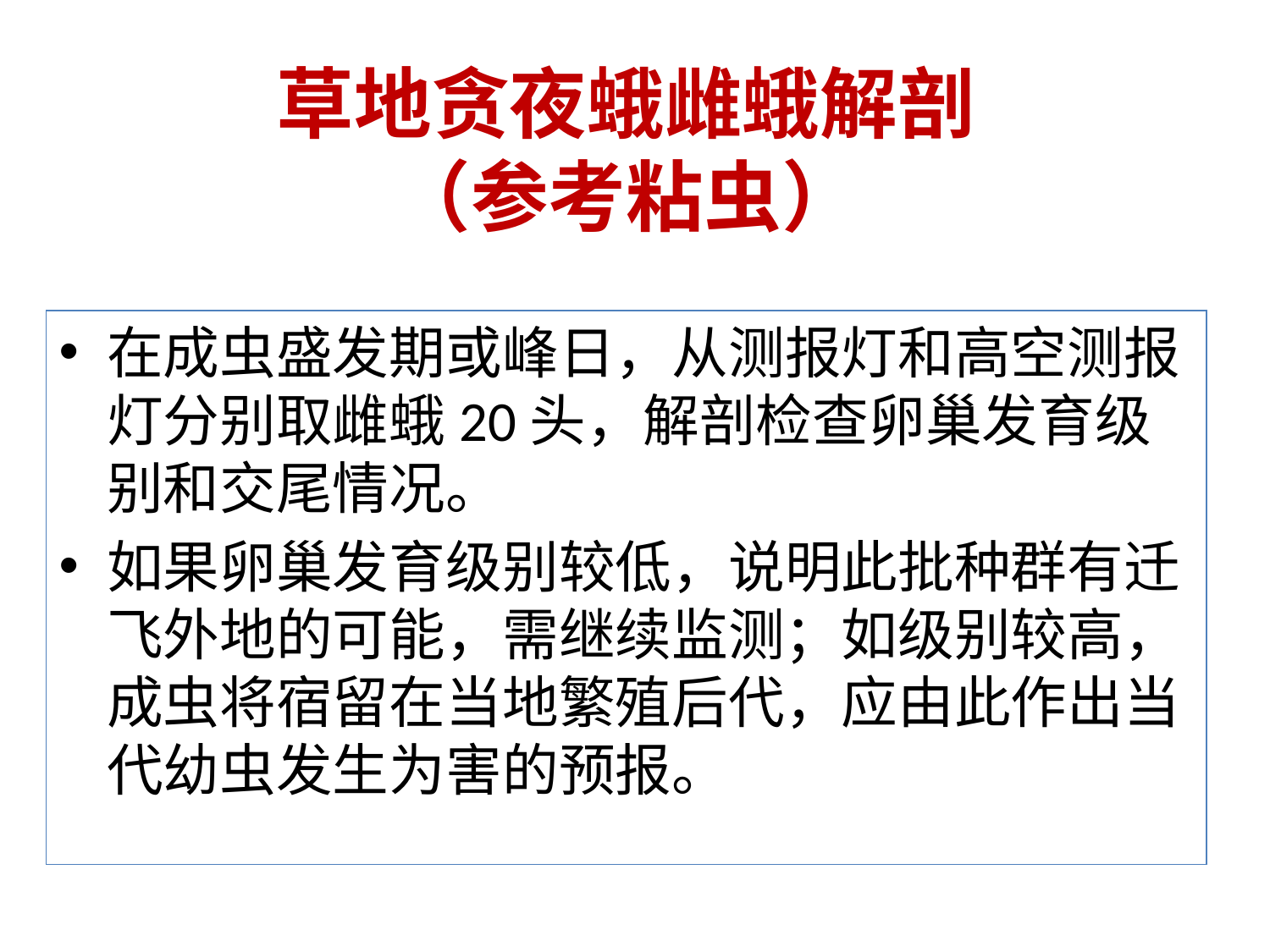

# 草地贪夜蛾雌蛾解剖 （参考粘虫）
在成虫盛发期或峰日，从测报灯和高空测报灯分别取雌蛾20头，解剖检查卵巢发育级别和交尾情况。
如果卵巢发育级别较低，说明此批种群有迁飞外地的可能，需继续监测；如级别较高，成虫将宿留在当地繁殖后代，应由此作出当代幼虫发生为害的预报。